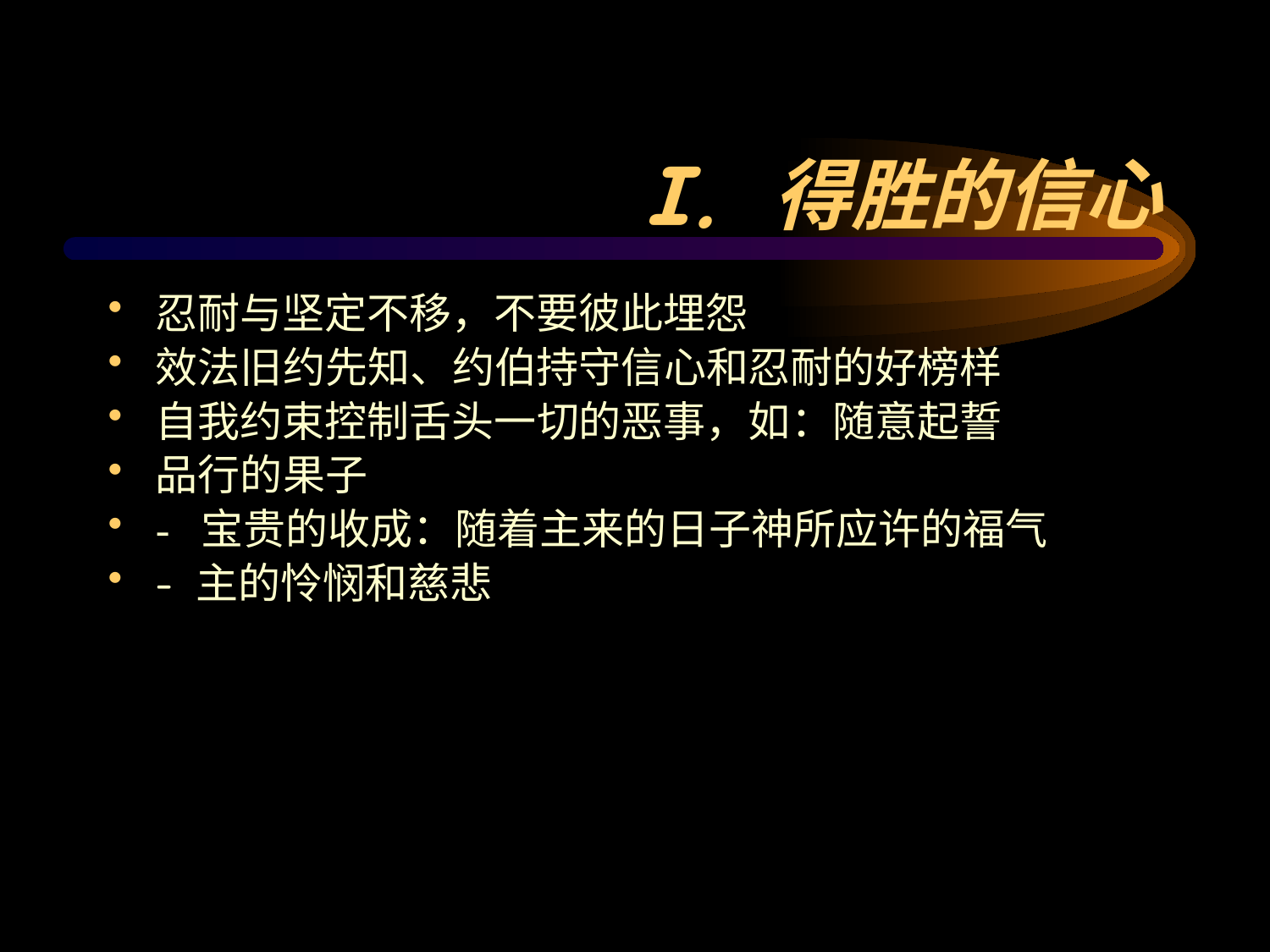

忍耐与坚定不移，不要彼此埋怨
效法旧约先知、约伯持守信心和忍耐的好榜样
自我约束控制舌头一切的恶事，如：随意起誓
品行的果子
-  宝贵的收成：随着主来的日子神所应许的福气
- 主的怜悯和慈悲

I.	得胜的信心